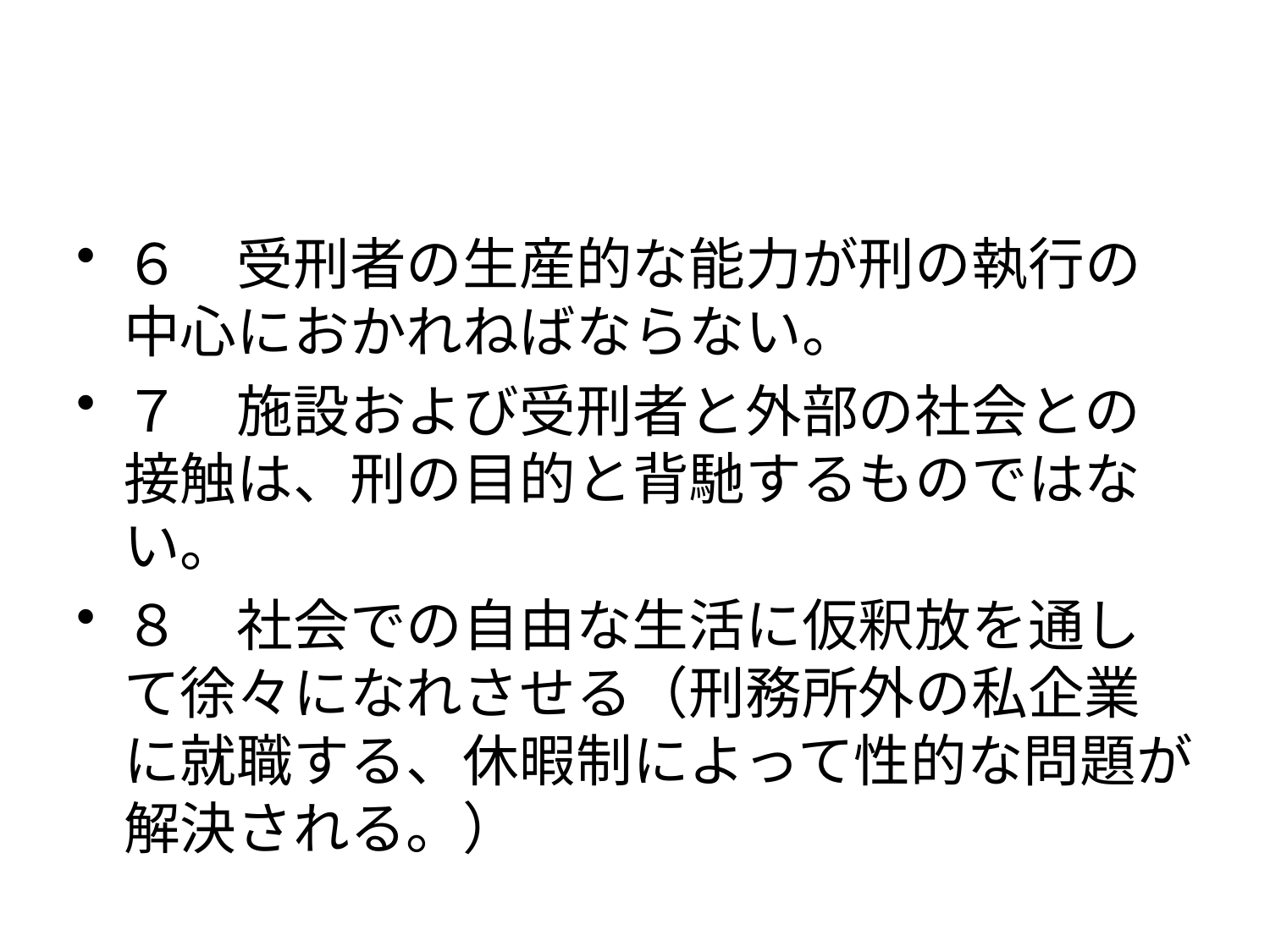

#
６　受刑者の生産的な能力が刑の執行の中心におかれねばならない。
７　施設および受刑者と外部の社会との接触は、刑の目的と背馳するものではない。
８　社会での自由な生活に仮釈放を通して徐々になれさせる（刑務所外の私企業に就職する、休暇制によって性的な問題が解決される。）